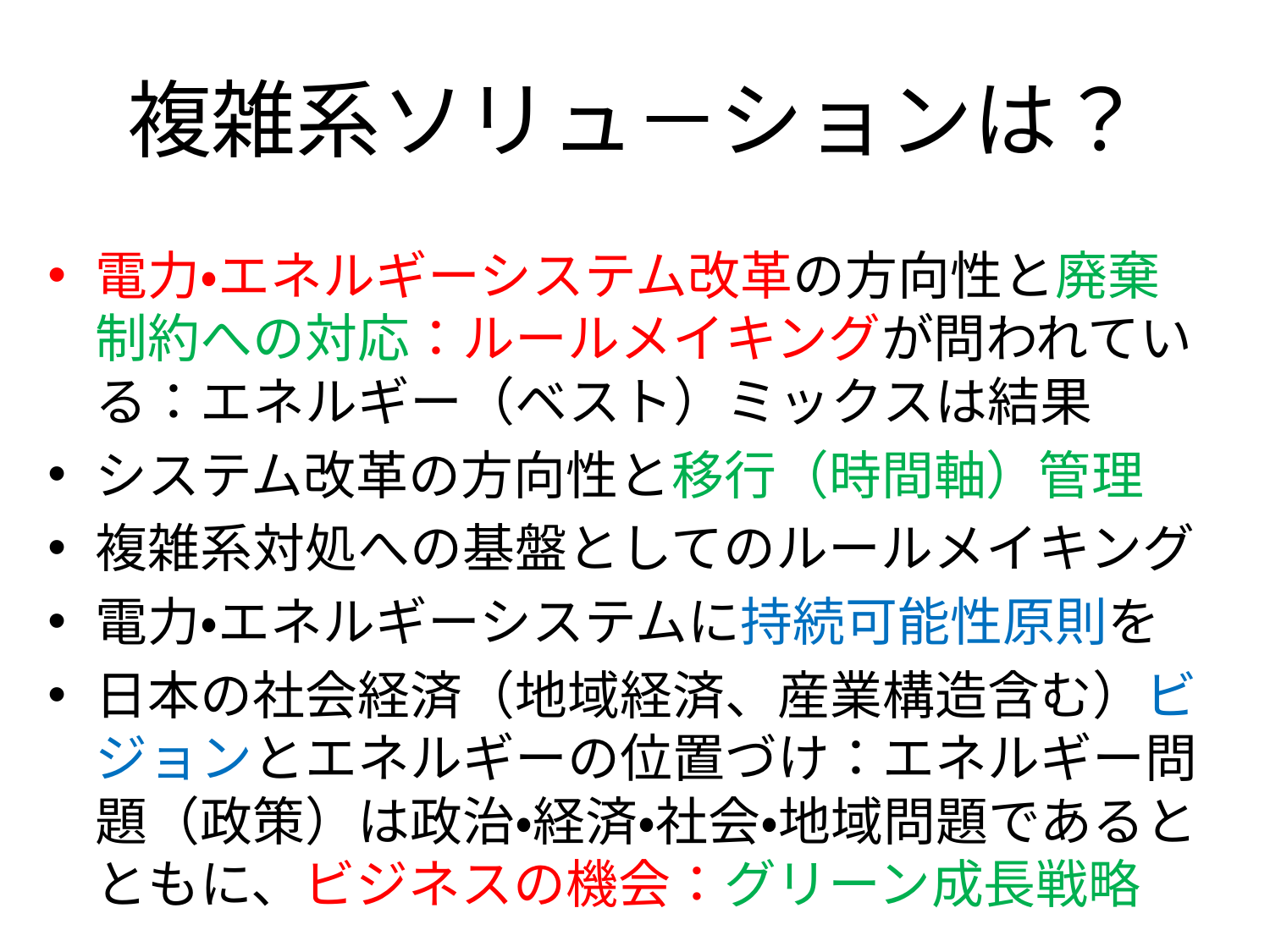

# 複雑系ソリュ－ションは？
電力・エネルギーシステム改革の方向性と廃棄制約への対応：ルールメイキングが問われている：エネルギー（ベスト）ミックスは結果
システム改革の方向性と移行（時間軸）管理
複雑系対処への基盤としてのルールメイキング
電力・エネルギーシステムに持続可能性原則を
日本の社会経済（地域経済、産業構造含む）ビジョンとエネルギーの位置づけ：エネルギー問題（政策）は政治・経済・社会・地域問題であるとともに、ビジネスの機会：グリーン成長戦略